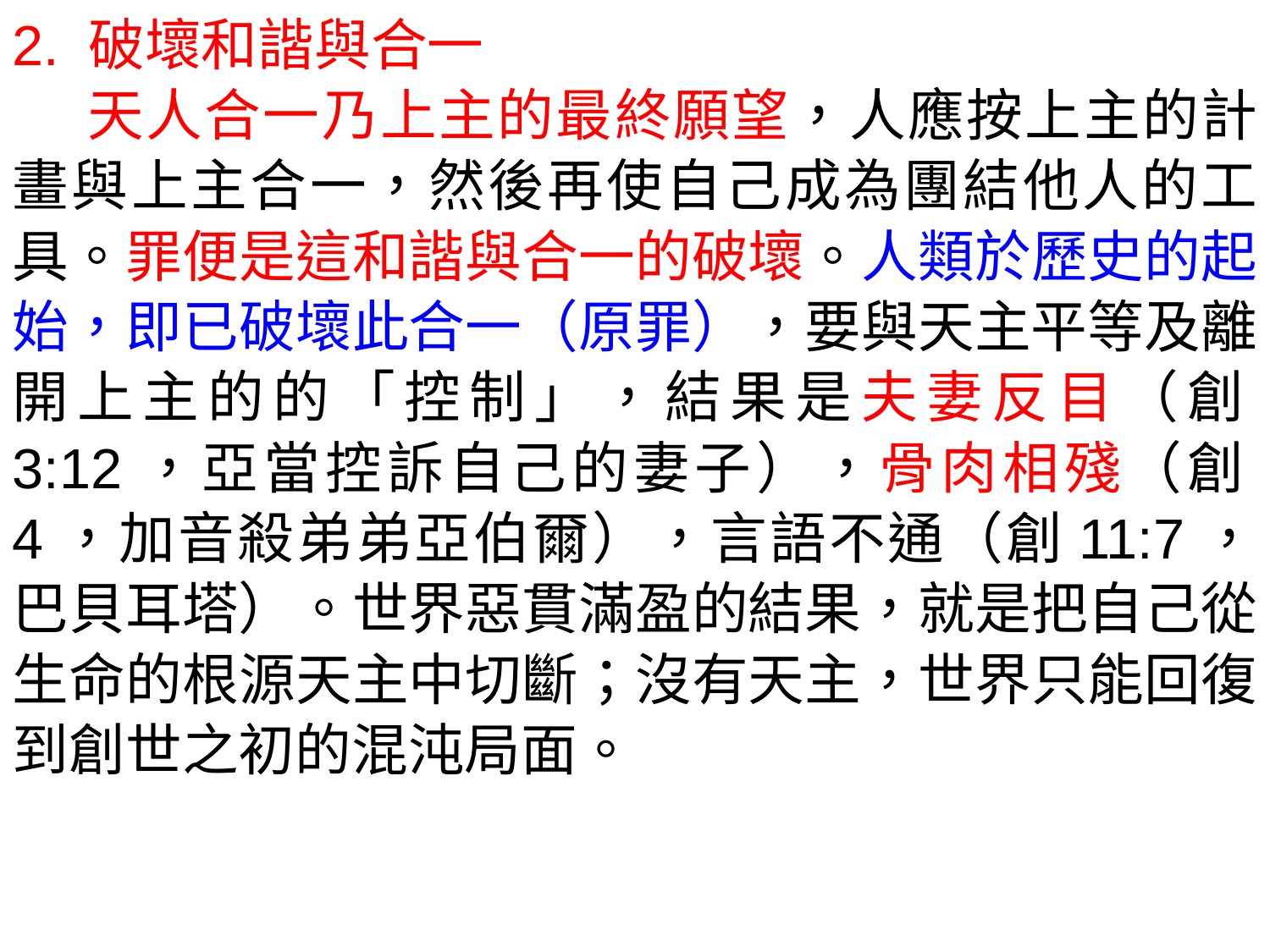

2. 破壞和諧與合一
    天人合一乃上主的最終願望，人應按上主的計畫與上主合一，然後再使自己成為團結他人的工具。罪便是這和諧與合一的破壞。人類於歷史的起始，即已破壞此合一（原罪），要與天主平等及離開上主的的「控制」，結果是夫妻反目（創3:12，亞當控訴自己的妻子），骨肉相殘（創4，加音殺弟弟亞伯爾），言語不通（創11:7，巴貝耳塔）。世界惡貫滿盈的結果，就是把自己從生命的根源天主中切斷；沒有天主，世界只能回復到創世之初的混沌局面。